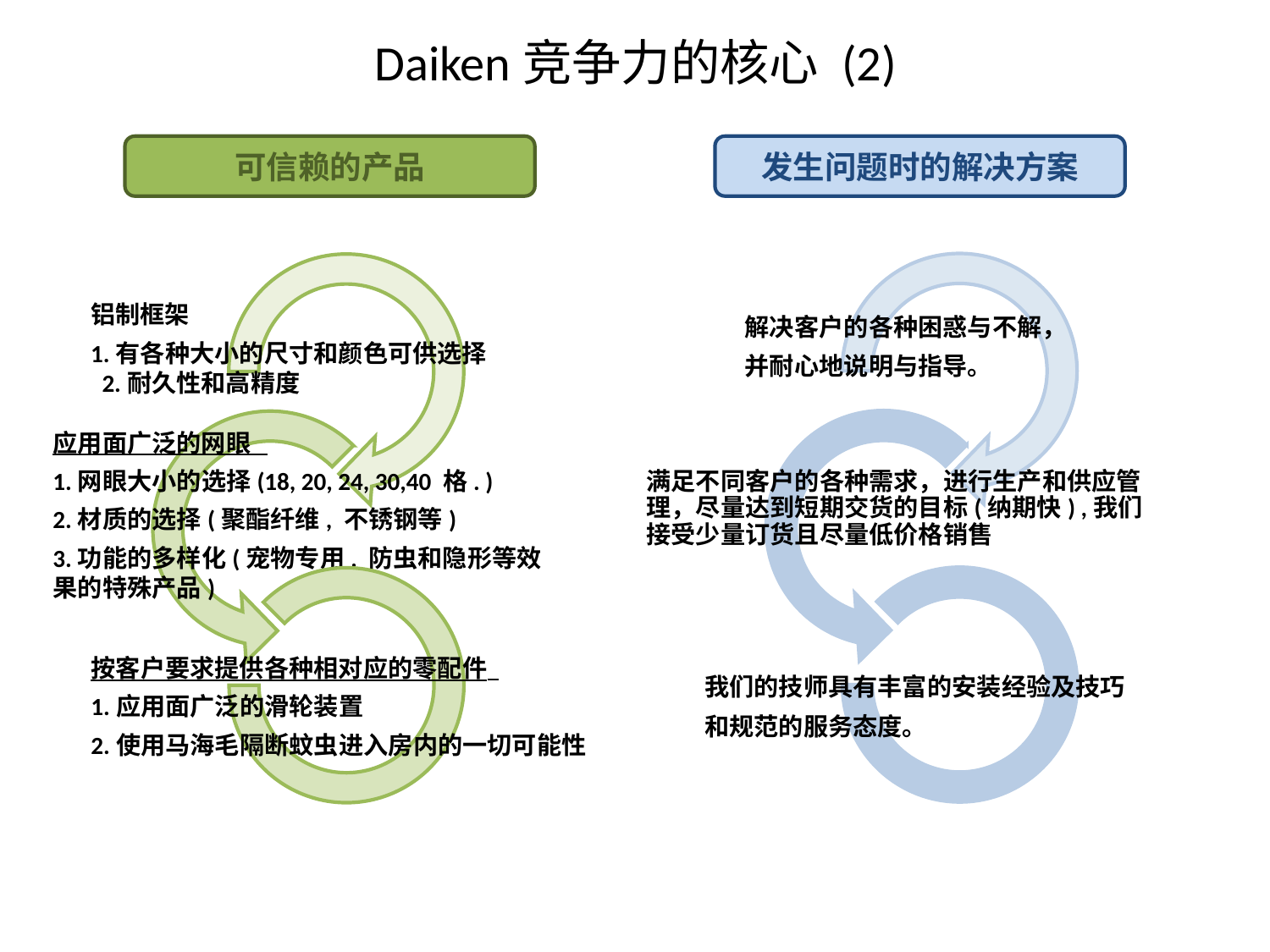

# Daiken竞争力的核心 (2)
可信赖的产品
发生问题时的解决方案

铝制框架
1.有各种大小的尺寸和颜色可供选择                      2.耐久性和高精度

应用面广泛的网眼
1.网眼大小的选择(18, 20, 24, 30,40 格. )
2.材质的选择(聚酯纤维, 不锈钢等)
3.功能的多样化(宠物专用, 防虫和隐形等效果的特殊产品)

按客户要求提供各种相对应的零配件
1.应用面广泛的滑轮装置
2.使用马海毛隔断蚊虫进入房内的一切可能性

解决客户的各种困惑与不解，
并耐心地说明与指导。

满足不同客户的各种需求，进行生产和供应管理，尽量达到短期交货的目标(纳期快) ,我们接受少量订货且尽量低价格销售

我们的技师具有丰富的安装经验及技巧
和规范的服务态度。